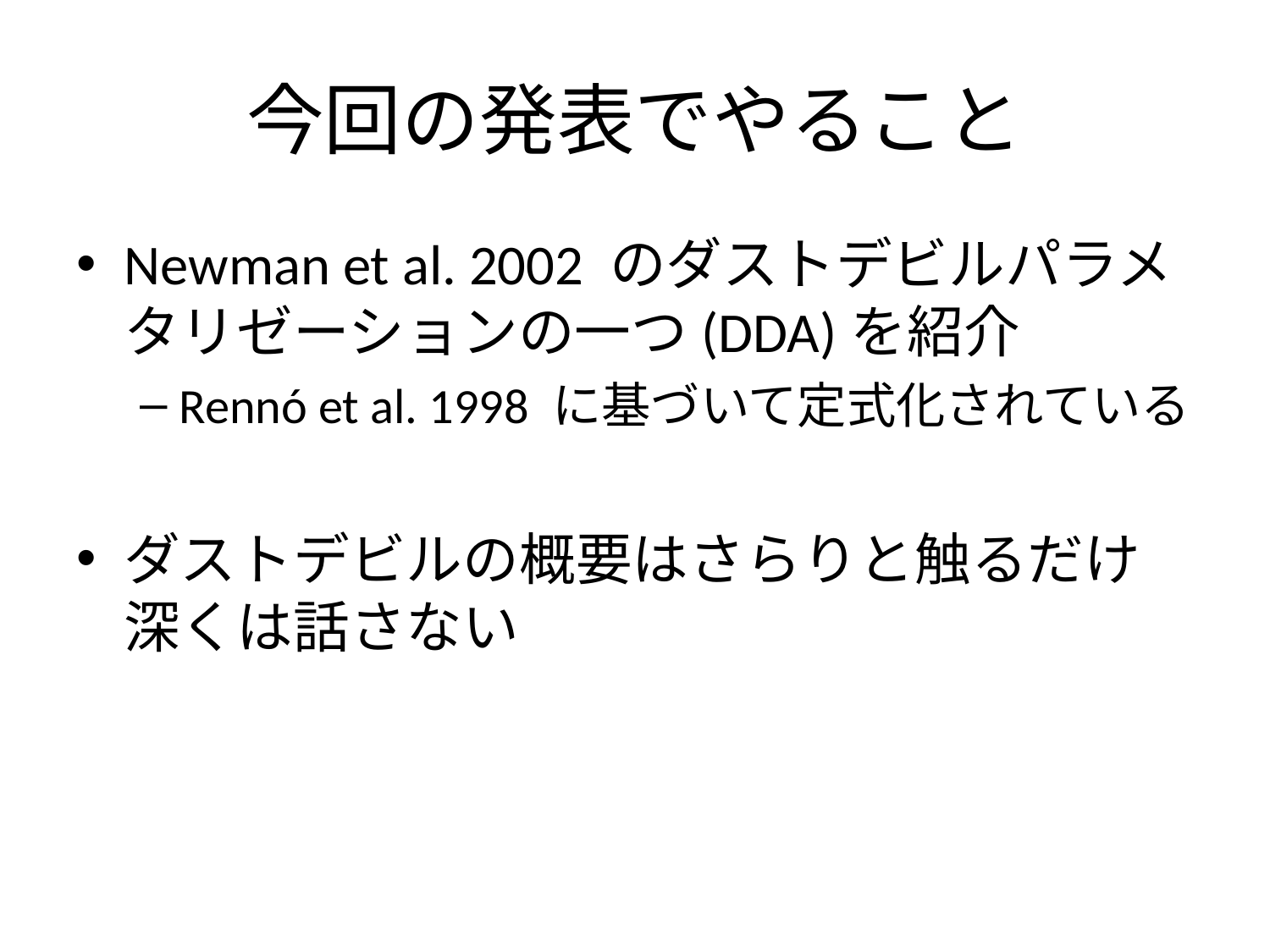

# 今回の発表でやること
Newman et al. 2002 のダストデビルパラメタリゼーションの一つ(DDA)を紹介
Rennó et al. 1998 に基づいて定式化されている

ダストデビルの概要はさらりと触るだけ深くは話さない